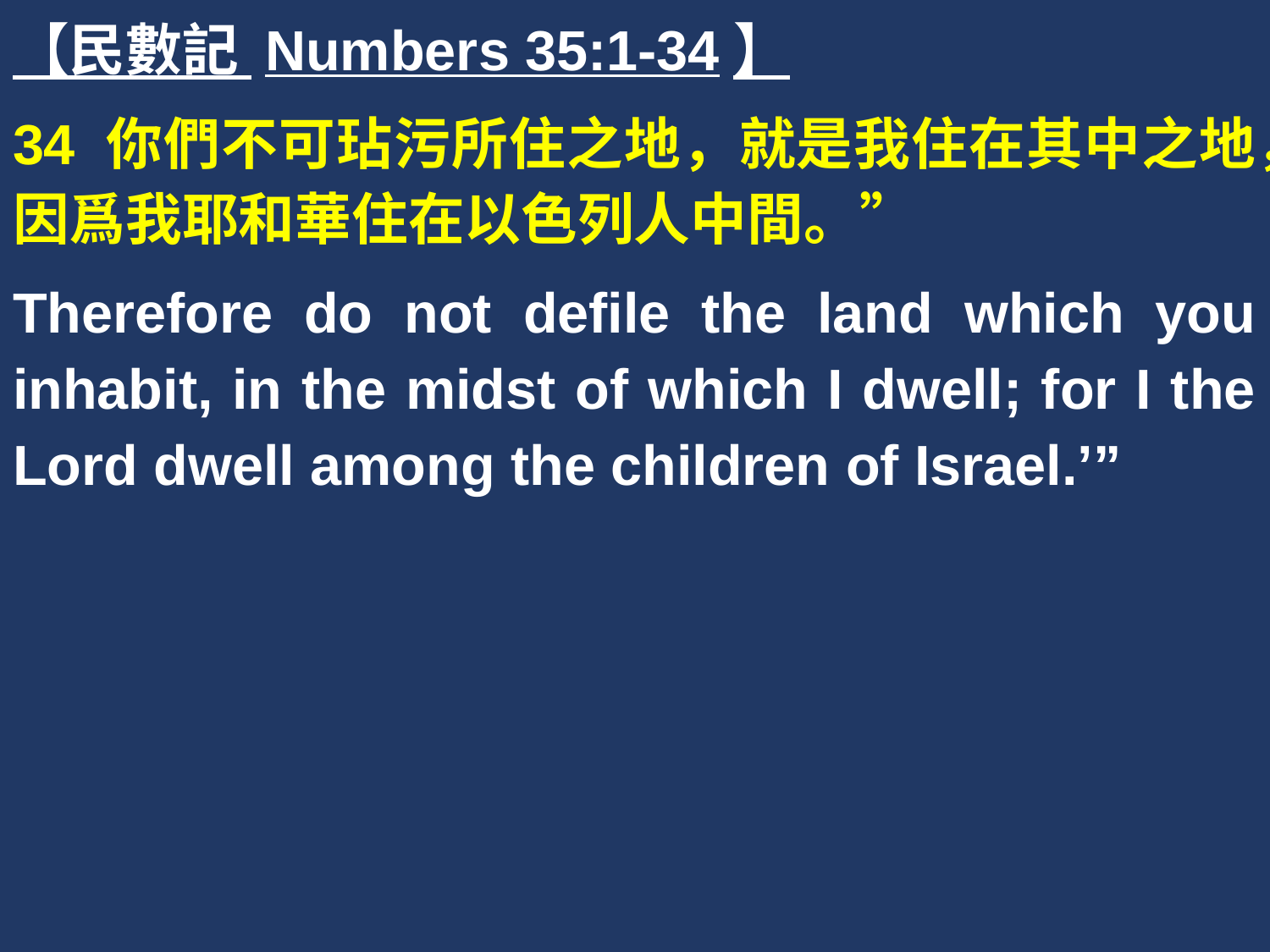

【民數記 Numbers 35:1-34】
34 你們不可玷污所住之地，就是我住在其中之地，因爲我耶和華住在以色列人中間。”
Therefore do not defile the land which you inhabit, in the midst of which I dwell; for I the Lord dwell among the children of Israel.’”